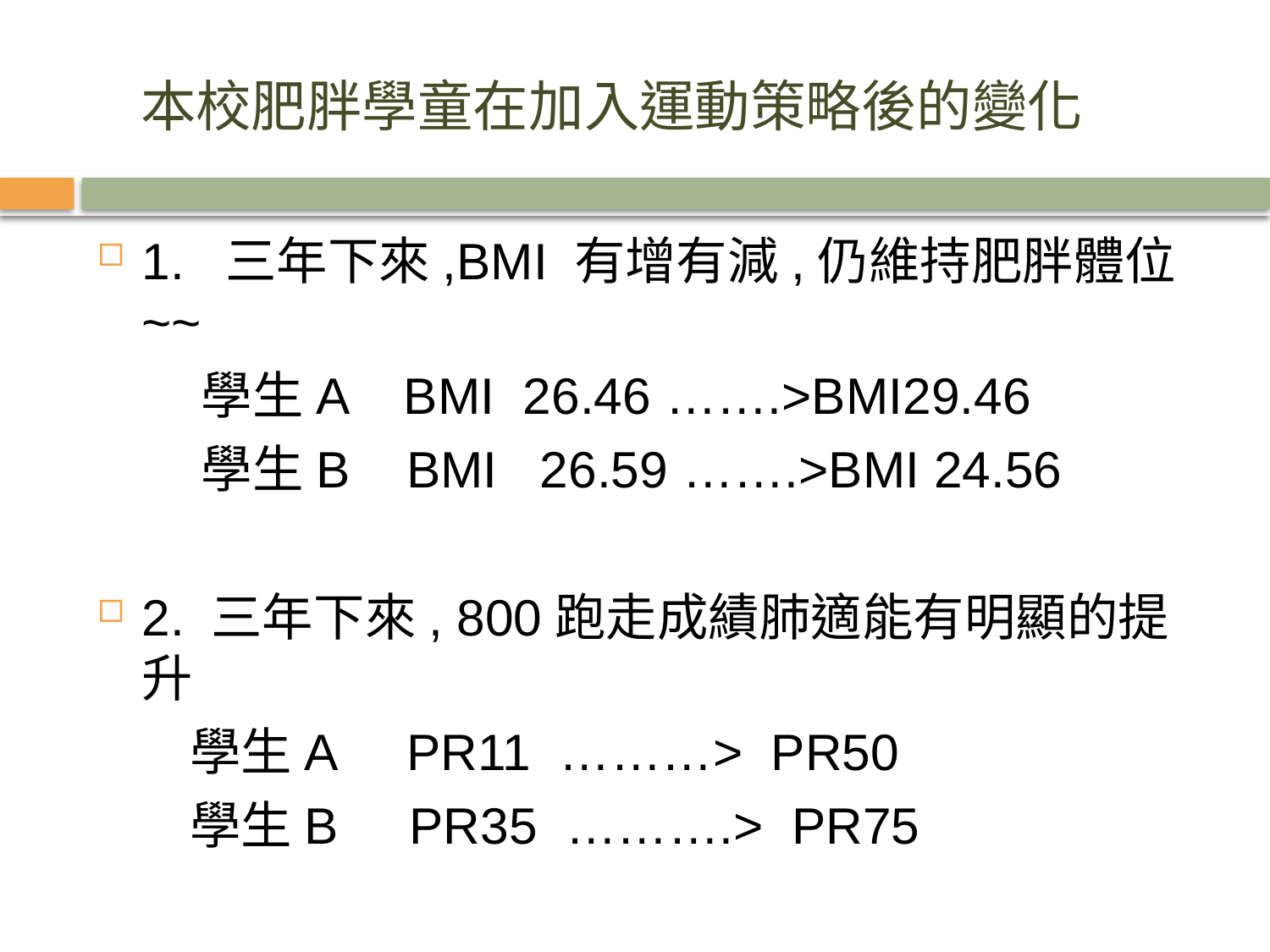

# 本校肥胖學童在加入運動策略後的變化
1.  三年下來,BMI 有增有減,仍維持肥胖體位~~
        學生A    BMI  26.46 …….>BMI29.46
        學生B    BMI   26.59 …….>BMI 24.56

2. 三年下來, 800跑走成績肺適能有明顯的提升
       學生A     PR11  ………>  PR50
       學生B     PR35  ……….>  PR75